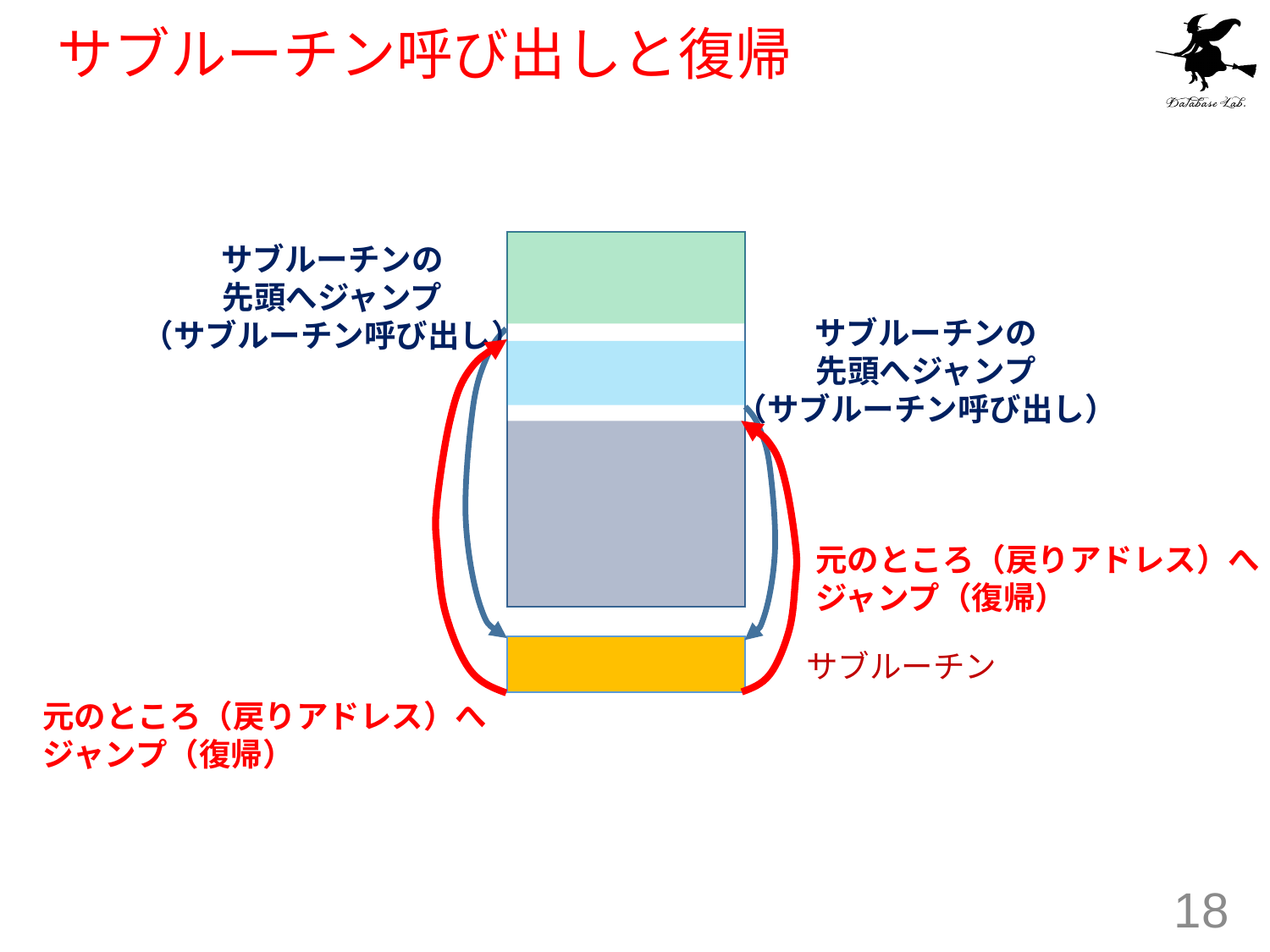

# サブルーチン呼び出しと復帰

サブルーチンの
先頭へジャンプ
（サブルーチン呼び出し）
サブルーチンの
先頭へジャンプ
（サブルーチン呼び出し）

元のところ（戻りアドレス）へ
ジャンプ（復帰）

サブルーチン
元のところ（戻りアドレス）へ
ジャンプ（復帰）
18